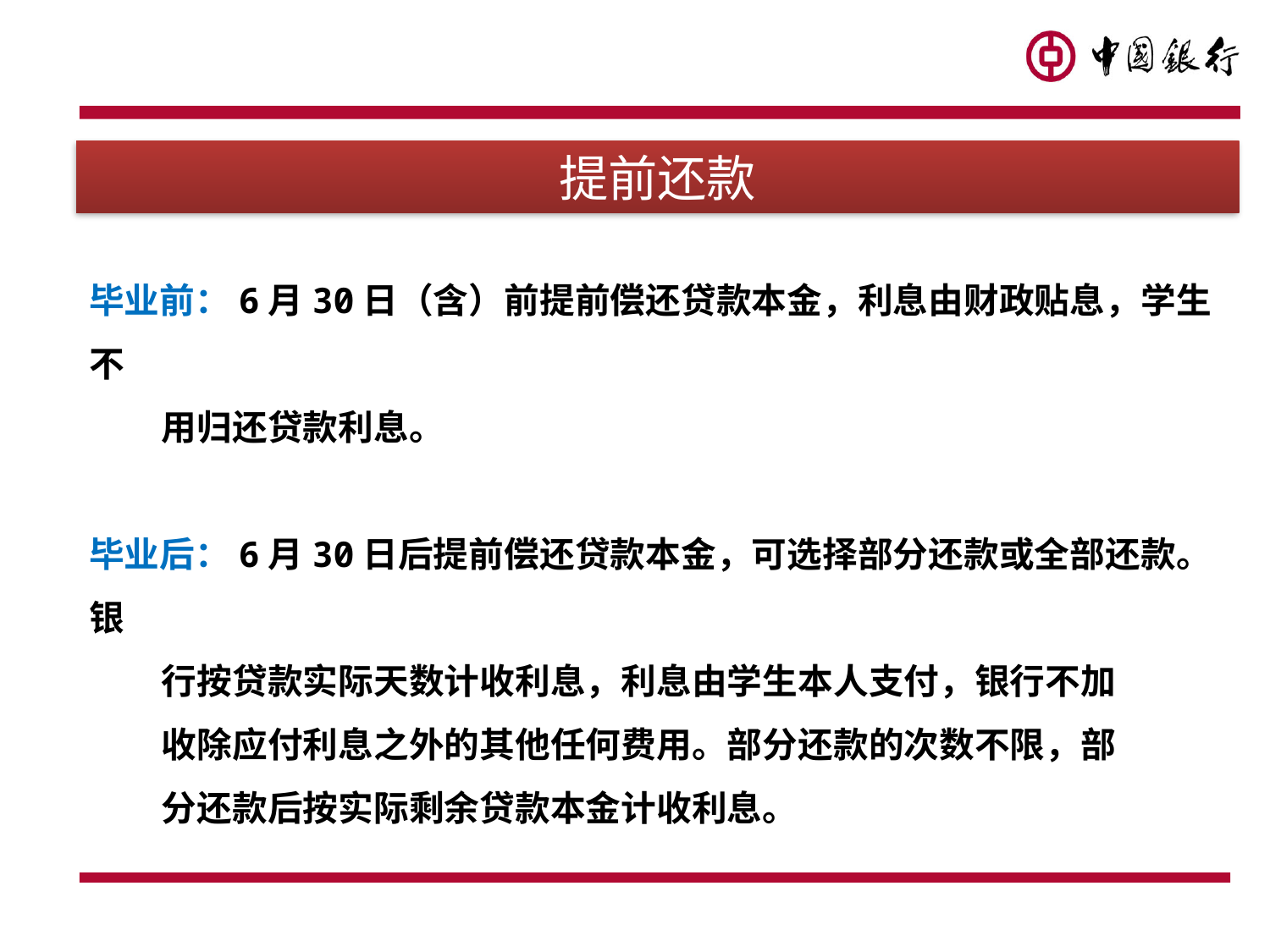

毕业前：6月30日（含）前提前偿还贷款本金，利息由财政贴息，学生不
        用归还贷款利息。

毕业后：6月30日后提前偿还贷款本金，可选择部分还款或全部还款。银
        行按贷款实际天数计收利息，利息由学生本人支付，银行不加
        收除应付利息之外的其他任何费用。部分还款的次数不限，部
        分还款后按实际剩余贷款本金计收利息。

提前还款